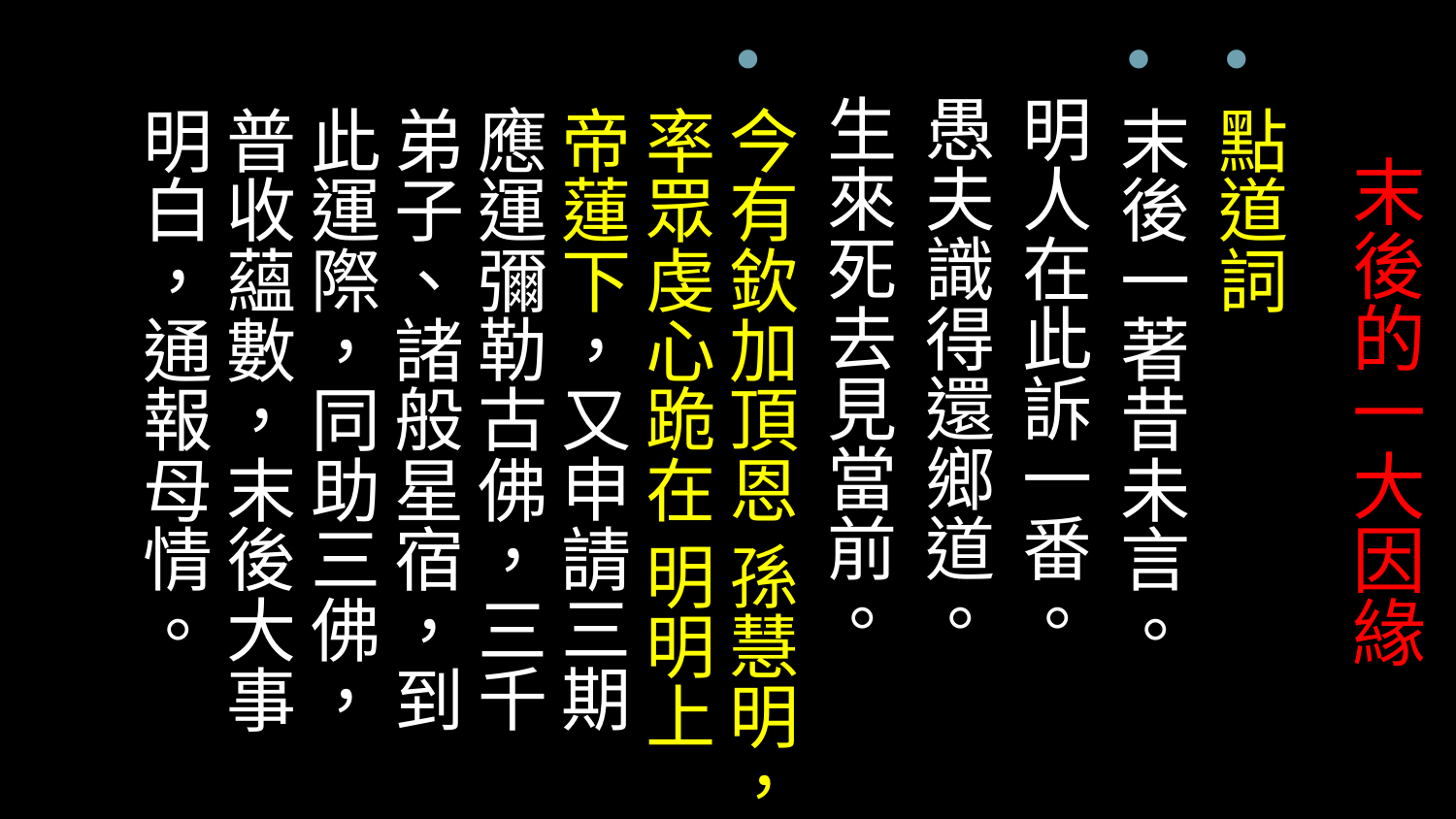

# 末後的一大因緣
點道詞
末後一著昔未言。
  明人在此訴一番。
  愚夫識得還鄉道。
  生來死去見當前。
今有欽加頂恩 孫慧明，率眾虔心跪在 明明上帝蓮下，又申請三期應運彌勒古佛，三千弟子、諸般星宿，到此運際，同助三佛，普收蘊數，末後大事明白，通報母情。